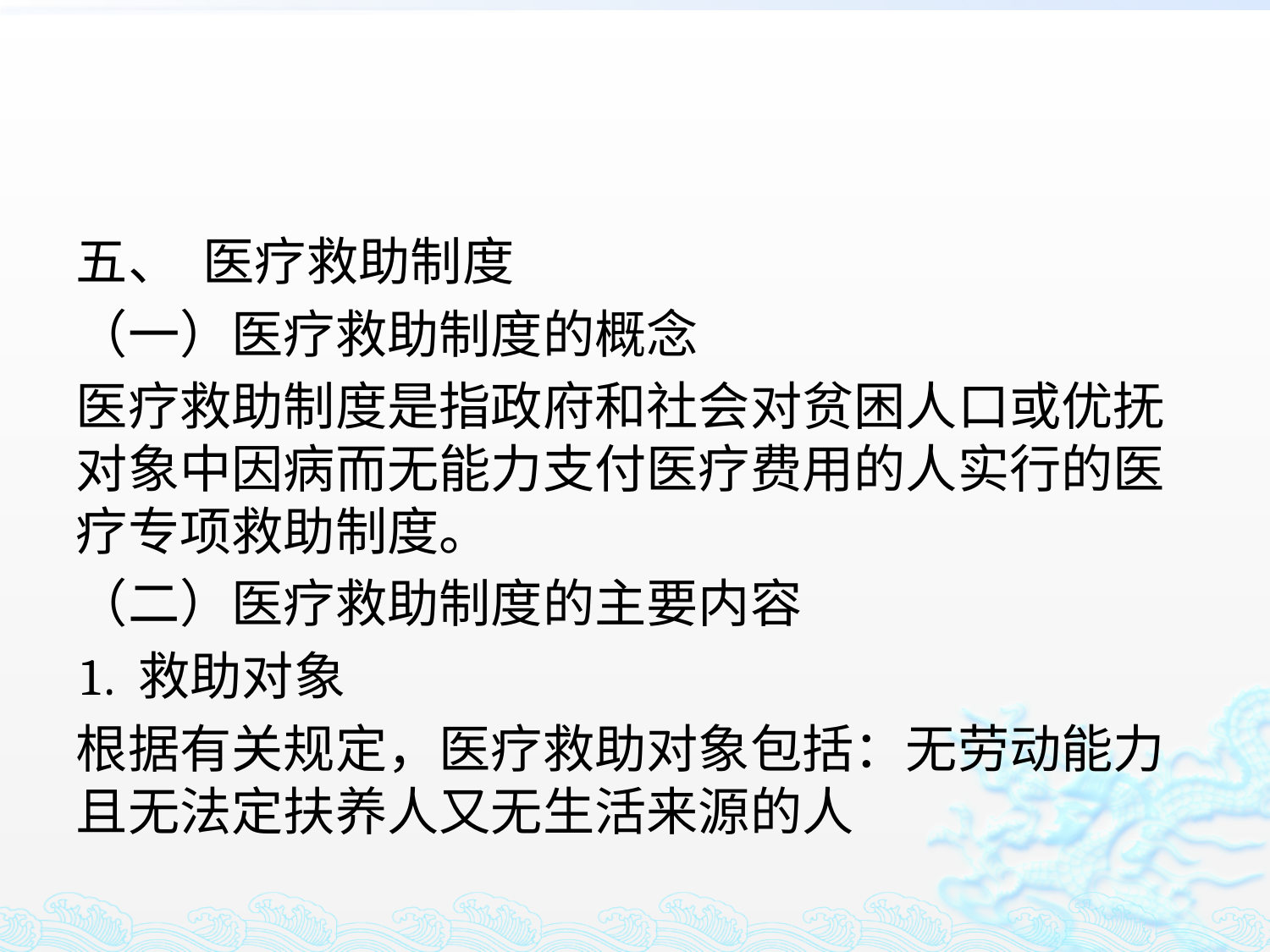

#
五、  医疗救助制度
（一）医疗救助制度的概念
医疗救助制度是指政府和社会对贫困人口或优抚对象中因病而无能力支付医疗费用的人实行的医疗专项救助制度。
（二）医疗救助制度的主要内容
1. 救助对象
根据有关规定，医疗救助对象包括：无劳动能力且无法定扶养人又无生活来源的人